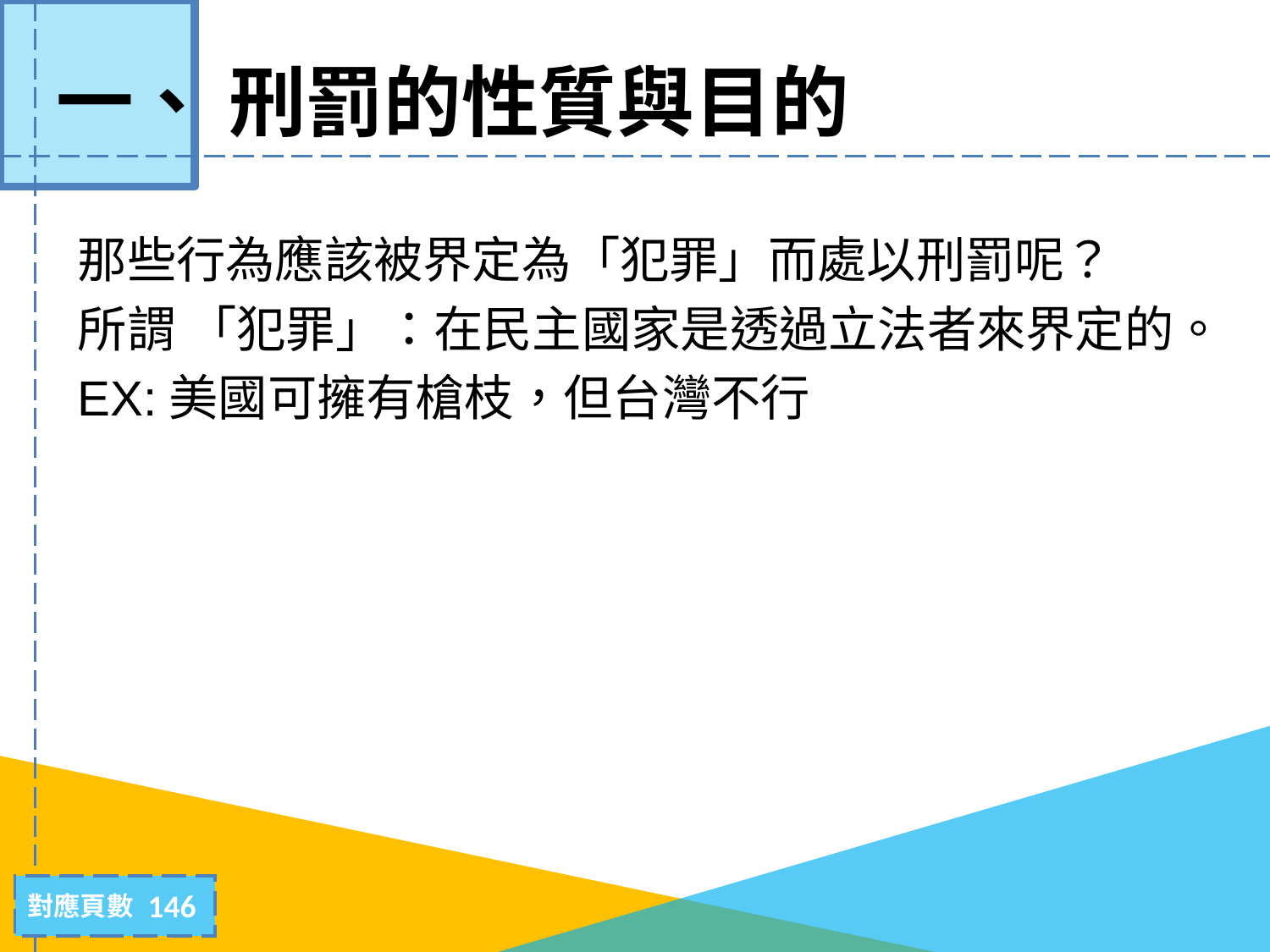

# 刑罰的性質與目的
一、
那些行為應該被界定為「犯罪」而處以刑罰呢？
所謂 「犯罪」：在民主國家是透過立法者來界定的。
EX:美國可擁有槍枝，但台灣不行
146